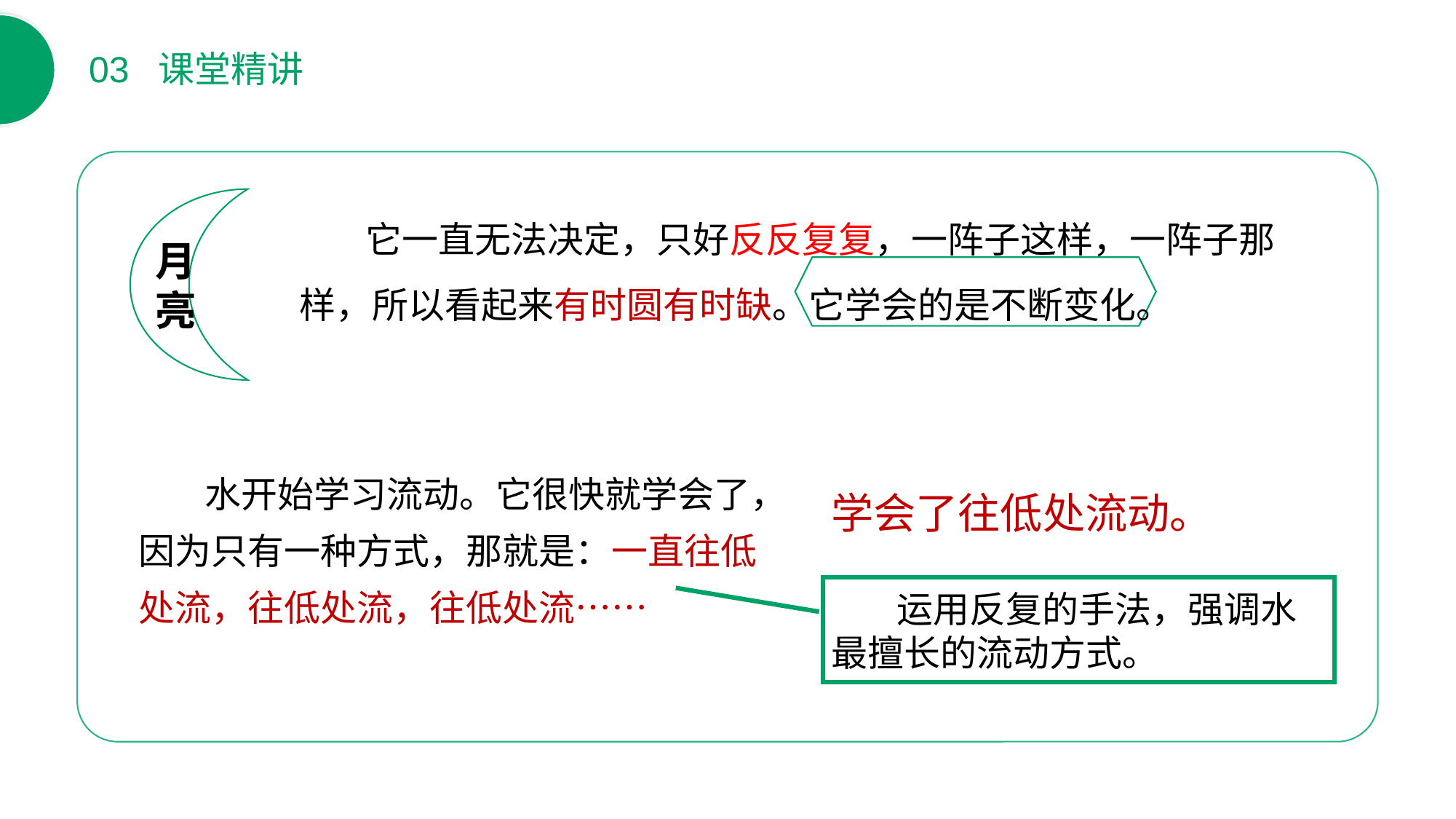

03  课堂精讲
月亮
       它一直无法决定，只好反反复复，一阵子这样，一阵子那样，所以看起来有时圆有时缺。它学会的是不断变化。

       水开始学习流动。它很快就学会了，因为只有一种方式，那就是：一直往低处流，往低处流，往低处流……
学会了往低处流动。
       运用反复的手法，强调水最擅长的流动方式。